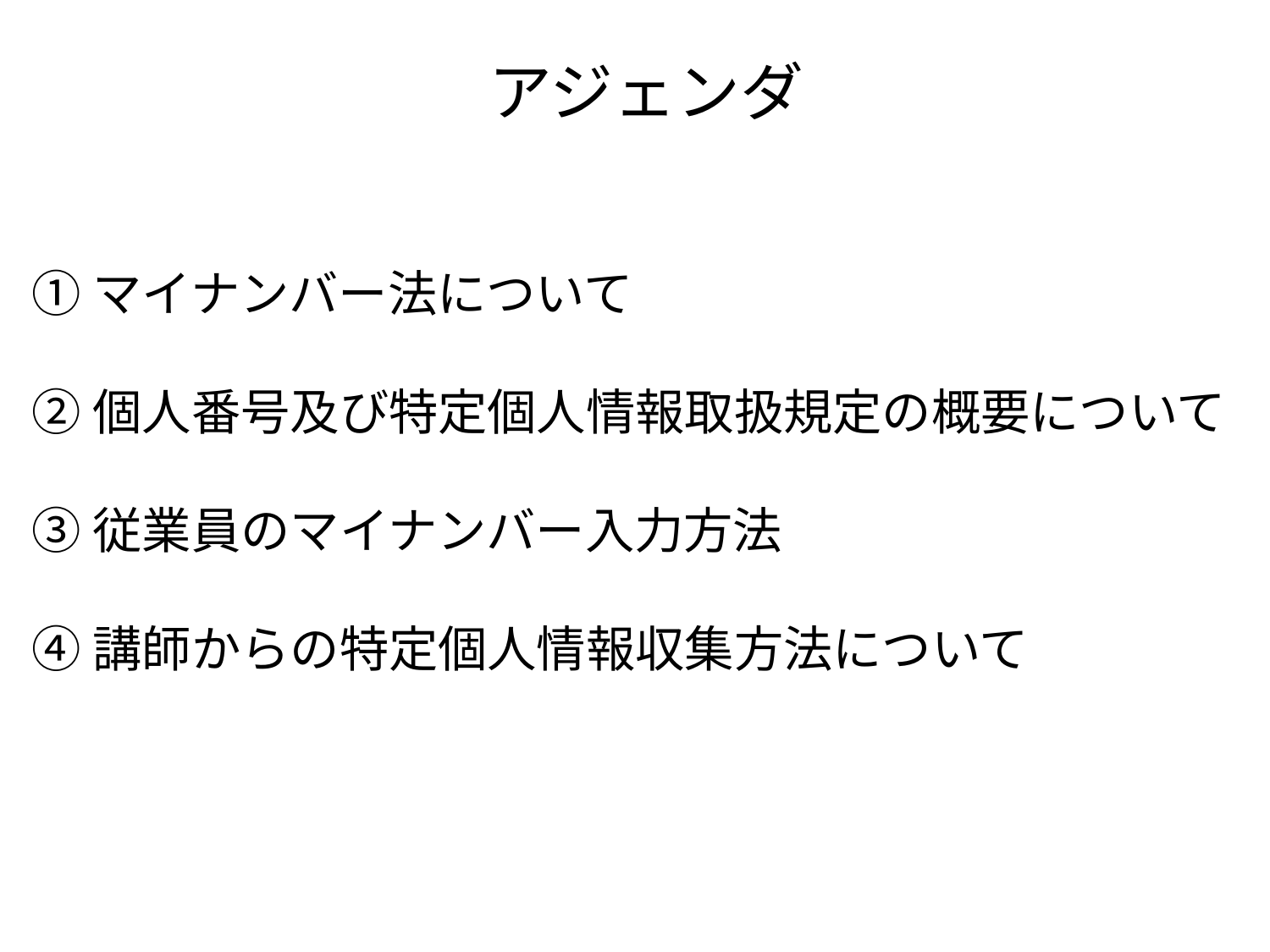

アジェンダ
①マイナンバー法について

②個人番号及び特定個人情報取扱規定の概要について

③従業員のマイナンバー入力方法

④講師からの特定個人情報収集方法について